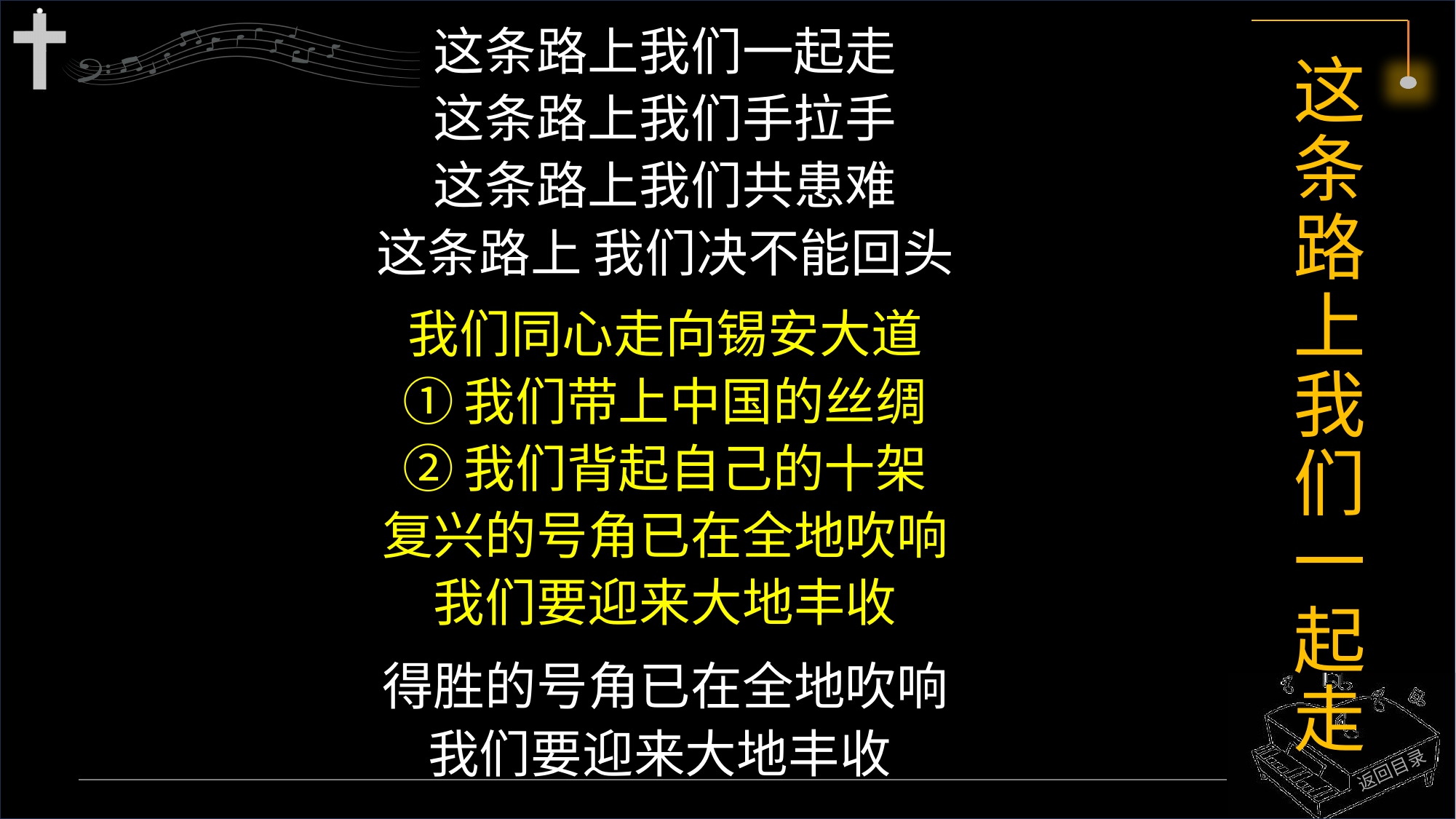

这条路上我们一起走
这条路上我们手拉手
这条路上我们共患难
这条路上 我们决不能回头

我们同心走向锡安大道
①我们带上中国的丝绸
②我们背起自己的十架
复兴的号角已在全地吹响
我们要迎来大地丰收

得胜的号角已在全地吹响
我们要迎来大地丰收
# 这条路上我们一起走